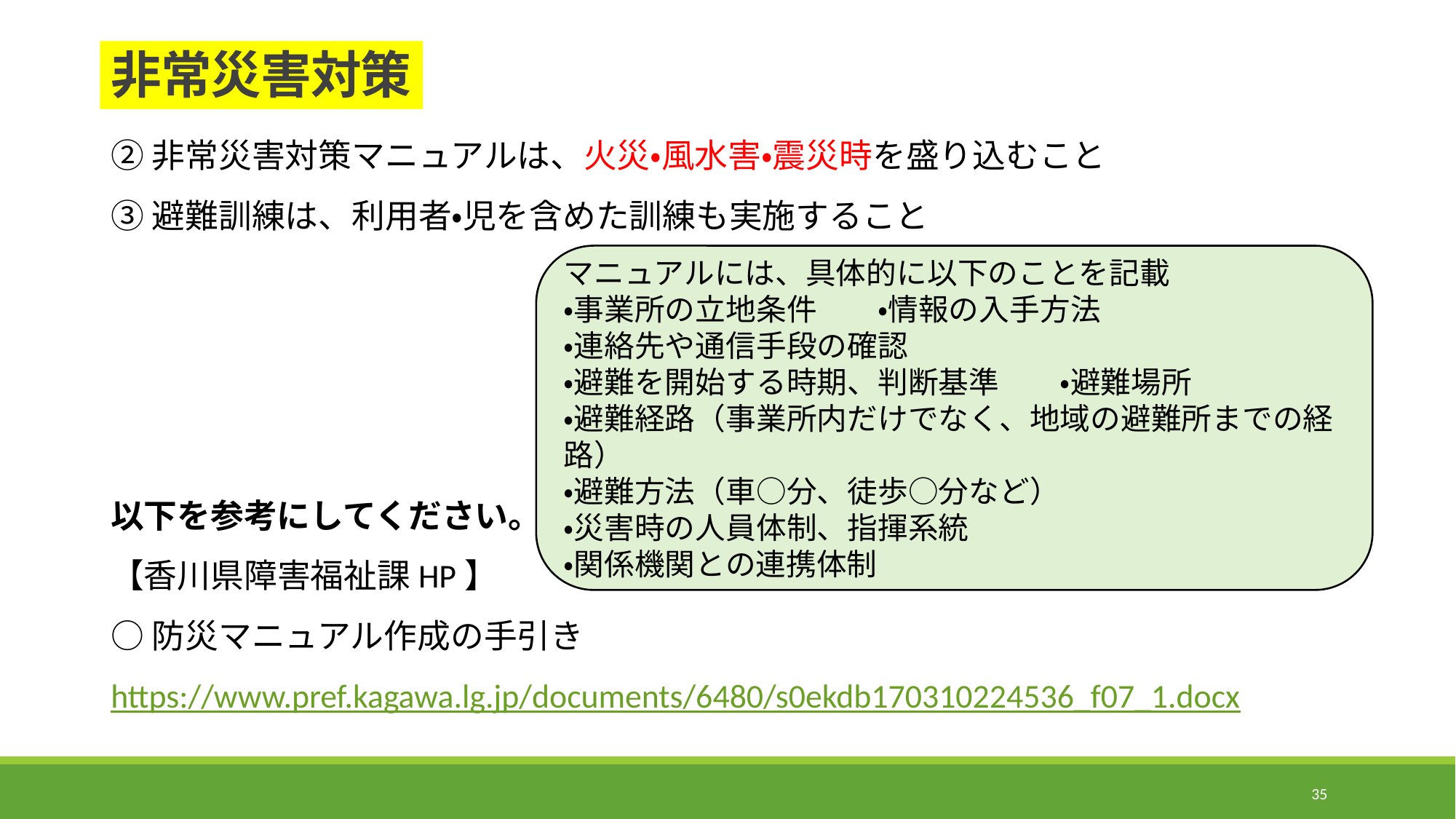

# 非常災害対策
②非常災害対策マニュアルは、火災・風水害・震災時を盛り込むこと
③避難訓練は、利用者・児を含めた訓練も実施すること

以下を参考にしてください。
【香川県障害福祉課HP】
○防災マニュアル作成の手引きhttps://www.pref.kagawa.lg.jp/documents/6480/s0ekdb170310224536_f07_1.docx

マニュアルには、具体的に以下のことを記載
・事業所の立地条件　　・情報の入手方法
・連絡先や通信手段の確認
・避難を開始する時期、判断基準　　・避難場所
・避難経路（事業所内だけでなく、地域の避難所までの経路）
・避難方法（車○分、徒歩○分など）
・災害時の人員体制、指揮系統
・関係機関との連携体制
35